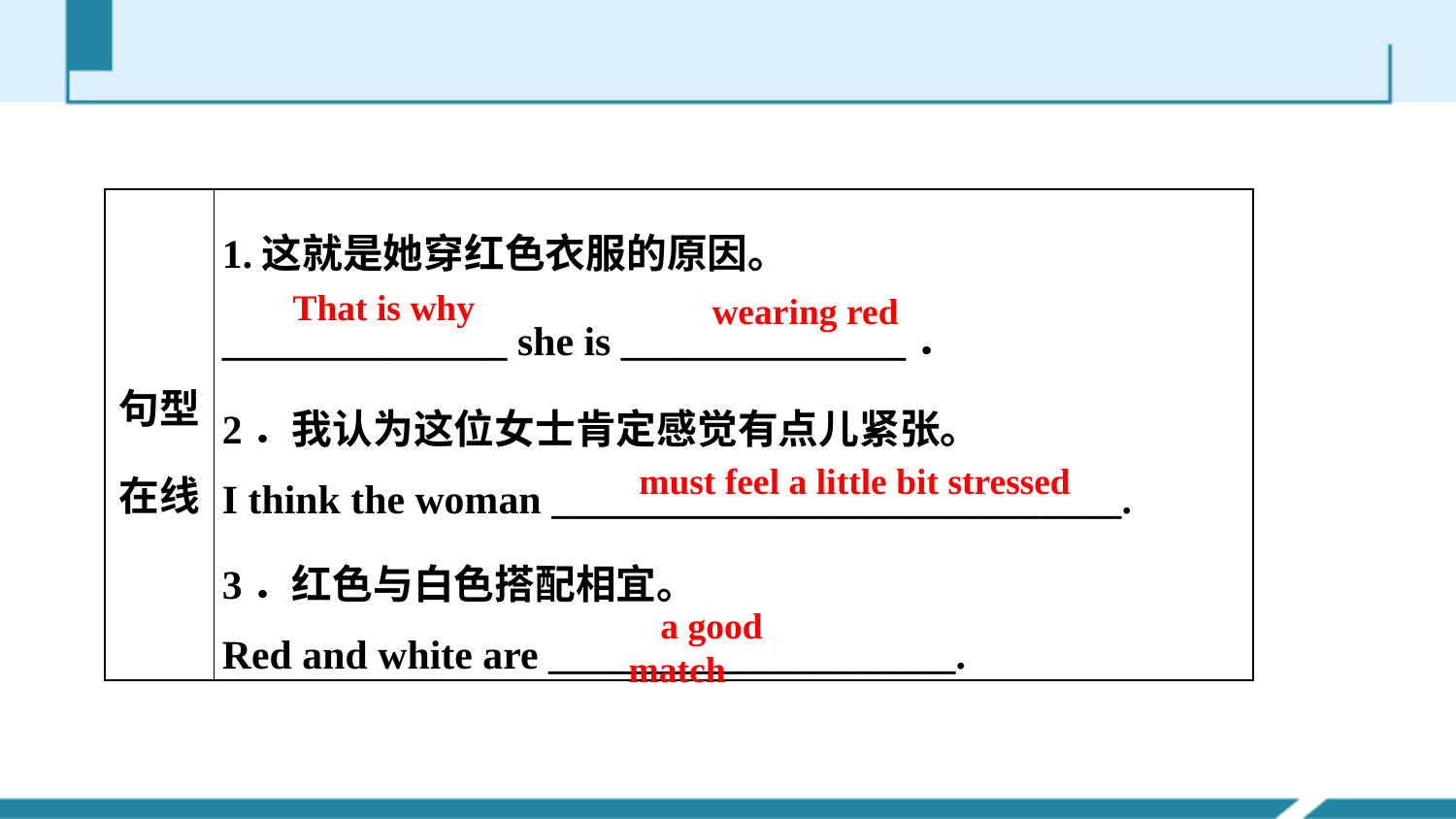

| 句型在线 | 1.这就是她穿红色衣服的原因。 \_\_\_\_\_\_\_\_\_\_\_\_\_\_ she is \_\_\_\_\_\_\_\_\_\_\_\_\_\_． 2．我认为这位女士肯定感觉有点儿紧张。 I think the woman \_\_\_\_\_\_\_\_\_\_\_\_\_\_\_\_\_\_\_\_\_\_\_\_\_\_\_\_. 3．红色与白色搭配相宜。 Red and white are \_\_\_\_\_\_\_\_\_\_\_\_\_\_\_\_\_\_\_\_. |
| --- | --- |
That is why
 wearing red
must feel a little bit stressed
a good match